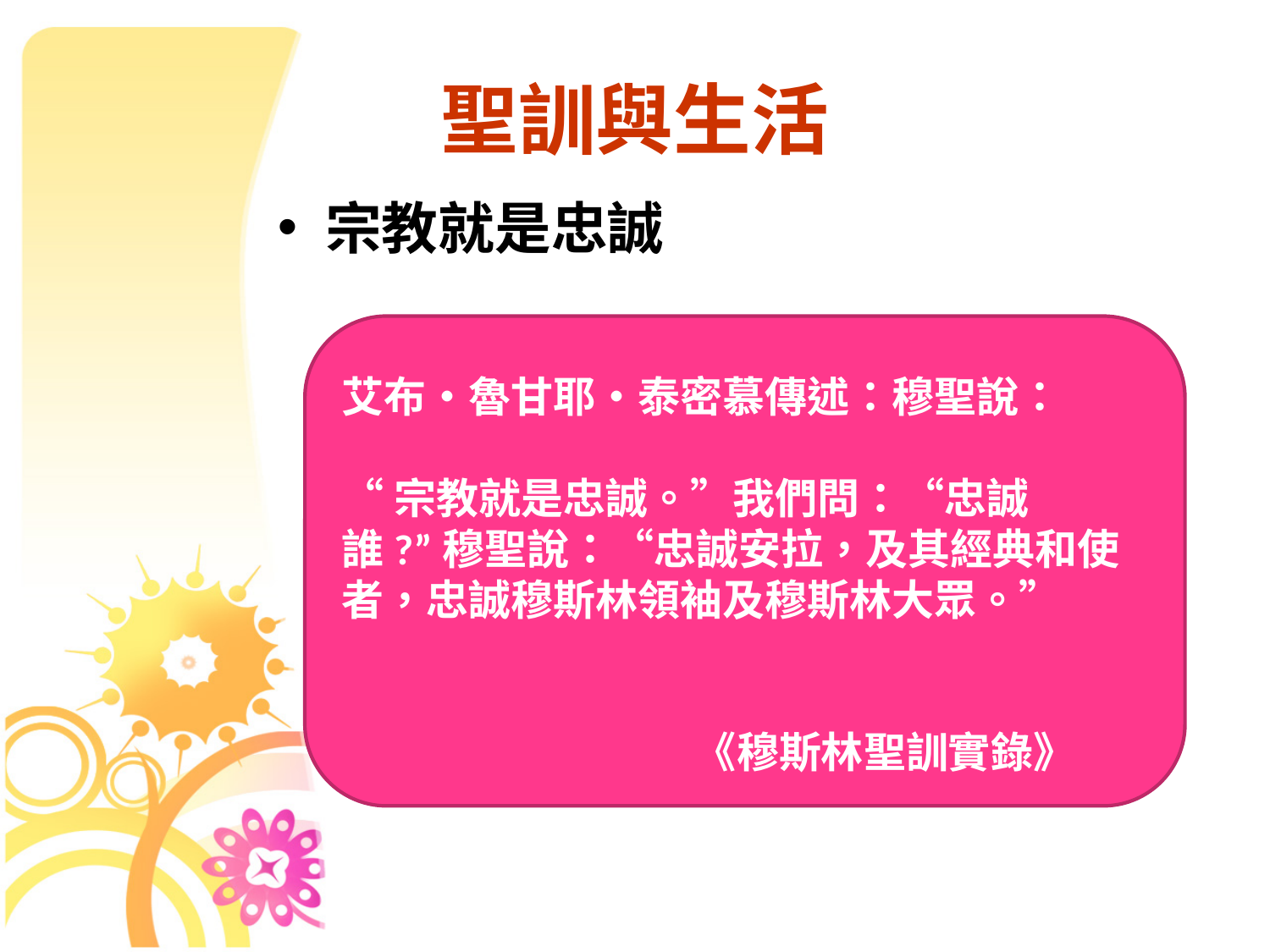

# 聖訓與生活
宗教就是忠誠

艾布•魯甘耶•泰密慕傳述：穆聖說：
“宗教就是忠誠。”我們問：“忠誠誰?”穆聖說：“忠誠安拉，及其經典和使者，忠誠穆斯林領袖及穆斯林大眾。”

                                    《穆斯林聖訓實錄》